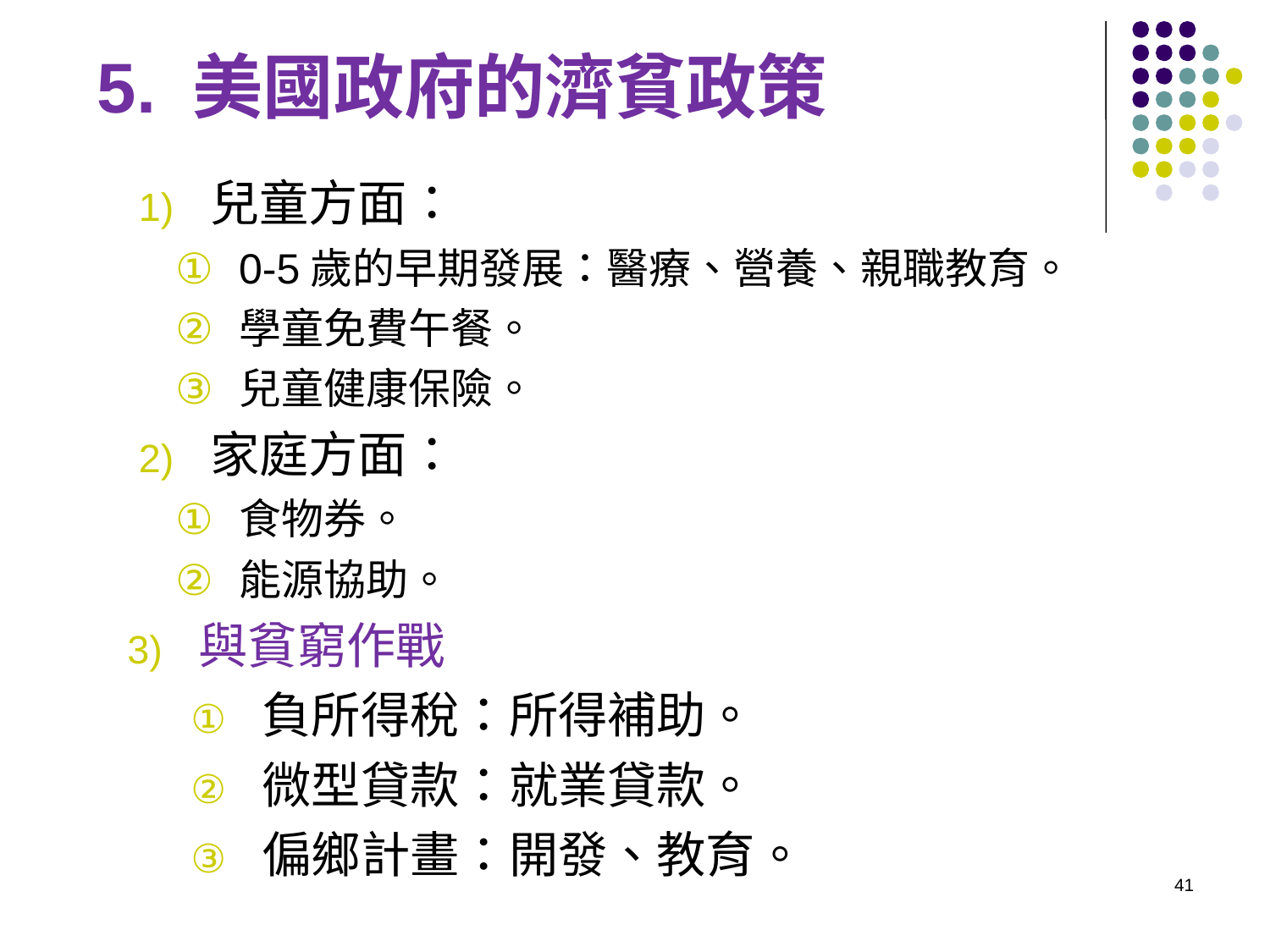

5. 美國政府的濟貧政策
兒童方面：
0-5歲的早期發展：醫療、營養、親職教育。
學童免費午餐。
兒童健康保險。
家庭方面：
食物券。
能源協助。
與貧窮作戰
負所得稅：所得補助。
微型貸款：就業貸款。
偏鄉計畫：開發、教育。
41